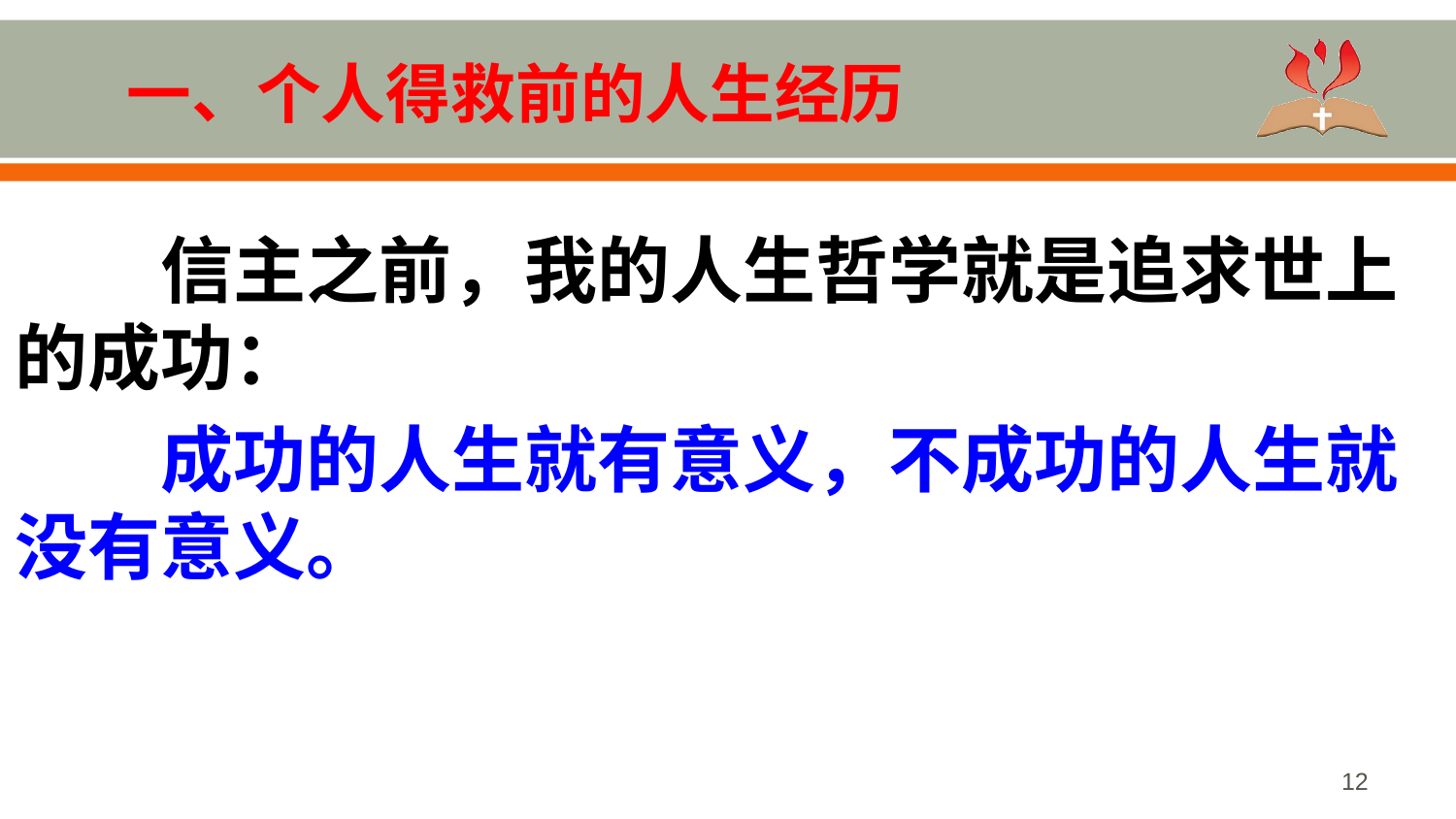

# 一、个人得救前的人生经历
    	信主之前，我的人生哲学就是追求世上的成功：
	成功的人生就有意义，不成功的人生就没有意义。

12